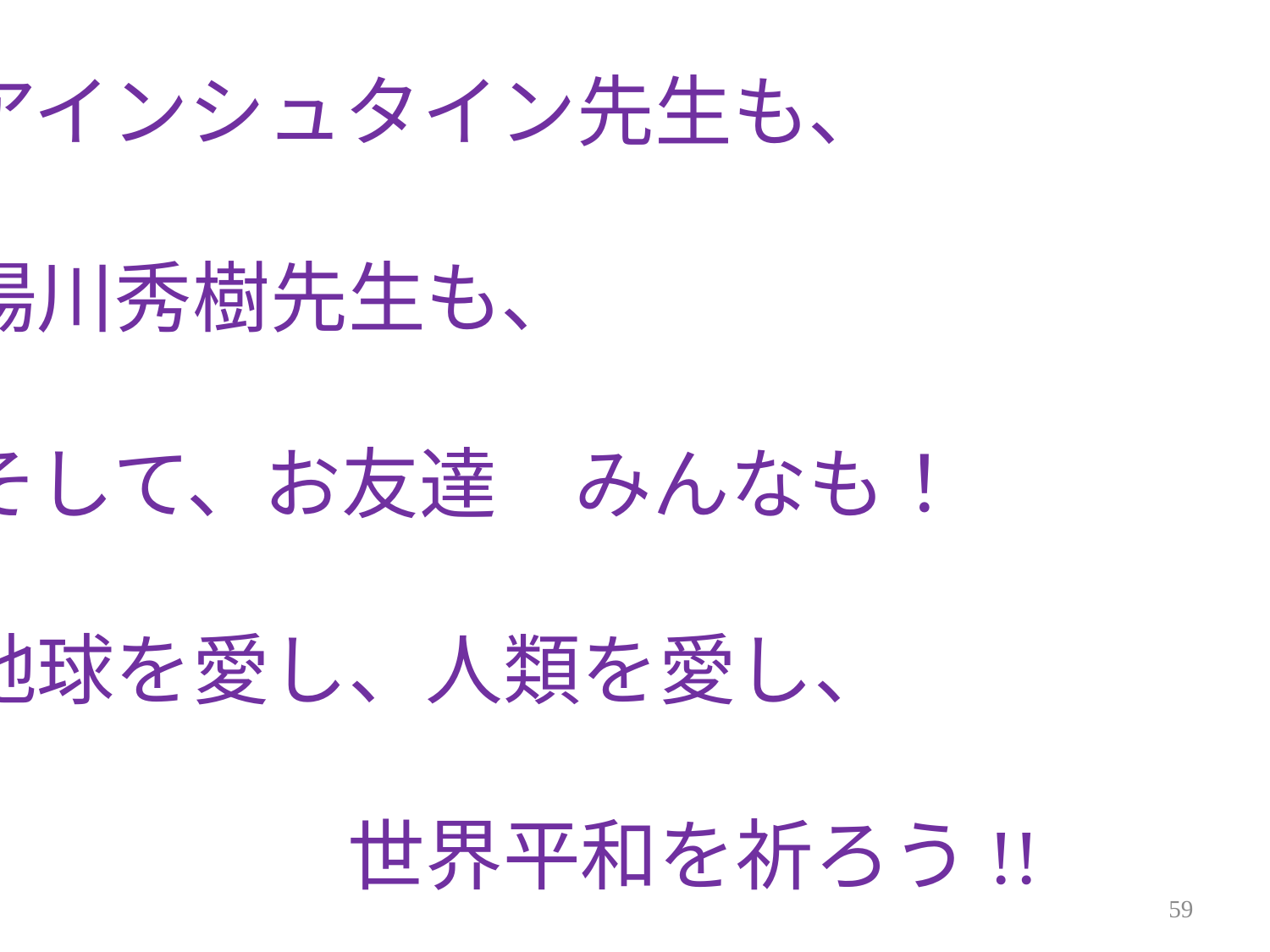

アインシュタイン先生も、

湯川秀樹先生も、

そして、お友達　みんなも！

地球を愛し、人類を愛し、

　　　　　世界平和を祈ろう!!
59